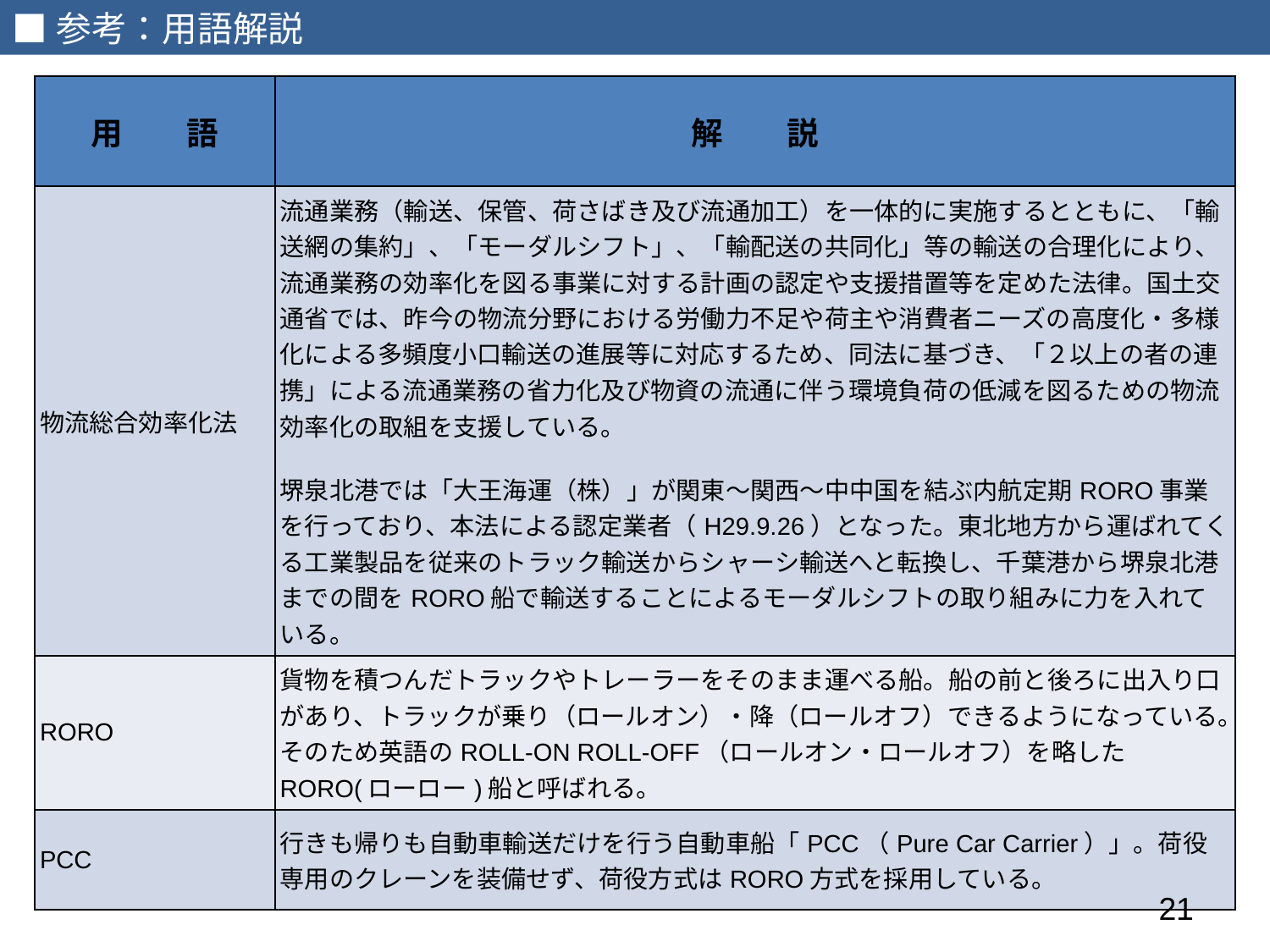

■参考：用語解説
| 用　　語 | 解　　説 |
| --- | --- |
| 物流総合効率化法 | 流通業務（輸送、保管、荷さばき及び流通加工）を一体的に実施するとともに、「輸送網の集約」、「モーダルシフト」、「輸配送の共同化」等の輸送の合理化により、流通業務の効率化を図る事業に対する計画の認定や支援措置等を定めた法律。国土交通省では、昨今の物流分野における労働力不足や荷主や消費者ニーズの高度化・多様化による多頻度小口輸送の進展等に対応するため、同法に基づき、「２以上の者の連携」による流通業務の省力化及び物資の流通に伴う環境負荷の低減を図るための物流効率化の取組を支援している。 堺泉北港では「大王海運（株）」が関東～関西～中中国を結ぶ内航定期RORO事業を行っており、本法による認定業者（H29.9.26）となった。東北地方から運ばれてくる工業製品を従来のトラック輸送からシャーシ輸送へと転換し、千葉港から堺泉北港までの間をRORO船で輸送することによるモーダルシフトの取り組みに力を入れている。 |
| RORO | 貨物を積つんだトラックやトレーラーをそのまま運べる船。船の前と後ろに出入り口があり、トラックが乗り（ロールオン）・降（ロールオフ）できるようになっている。そのため英語のROLL-ON ROLL-OFF（ロールオン・ロールオフ）を略したRORO(ローロー)船と呼ばれる。 |
| PCC | 行きも帰りも自動車輸送だけを行う自動車船「PCC（Pure Car Carrier）」。荷役専用のクレーンを装備せず、荷役方式はRORO方式を採用している。 |
21